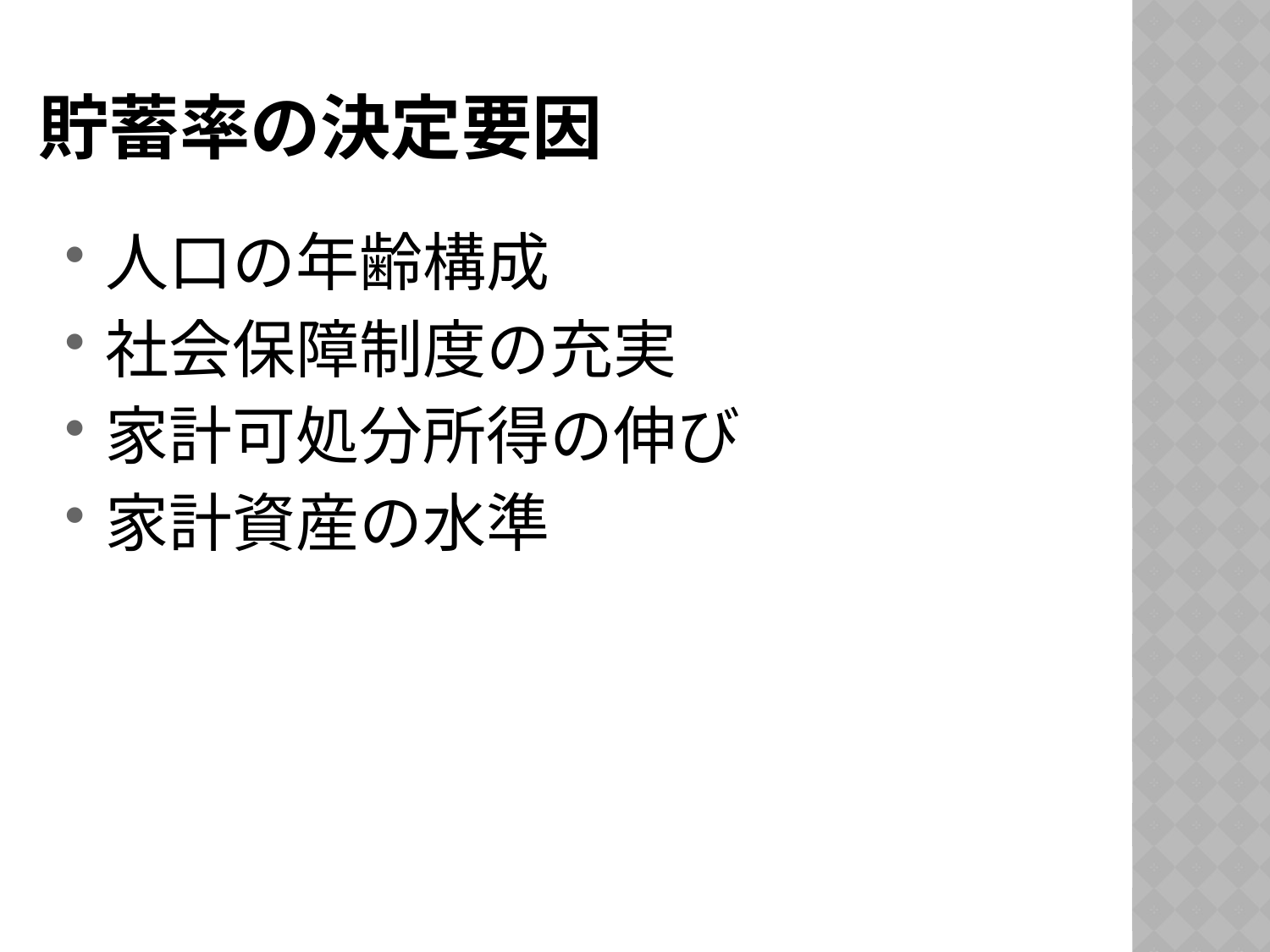

# 貯蓄率の決定要因
人口の年齢構成
社会保障制度の充実
家計可処分所得の伸び
家計資産の水準